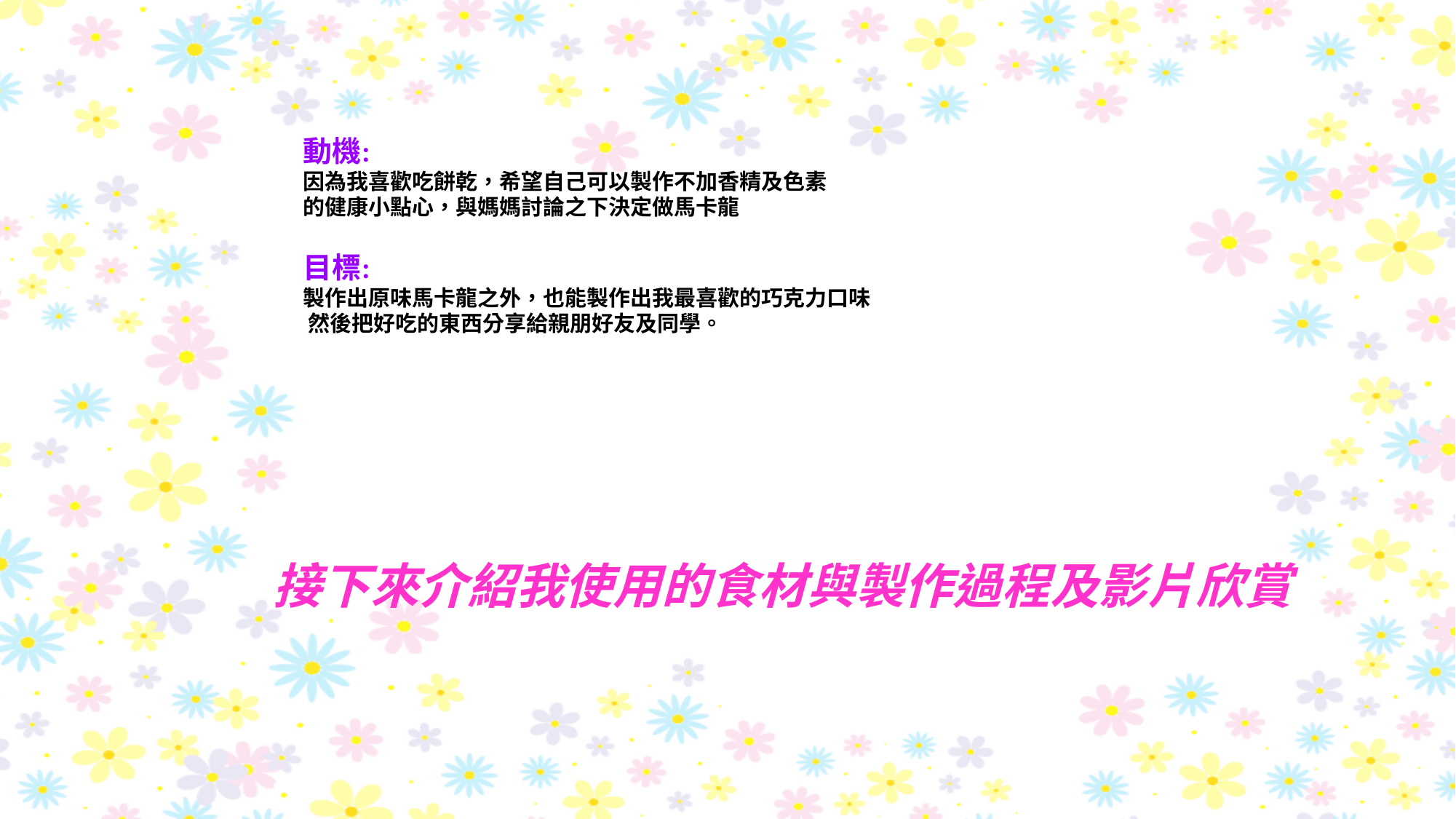

動機:
因為我喜歡吃餅乾，希望自己可以製作不加香精及色素
的健康小點心，與媽媽討論之下決定做馬卡龍

目標:
製作出原味馬卡龍之外，也能製作出我最喜歡的巧克力口味
 然後把好吃的東西分享給親朋好友及同學。

接下來介紹我使用的食材與製作過程及影片欣賞